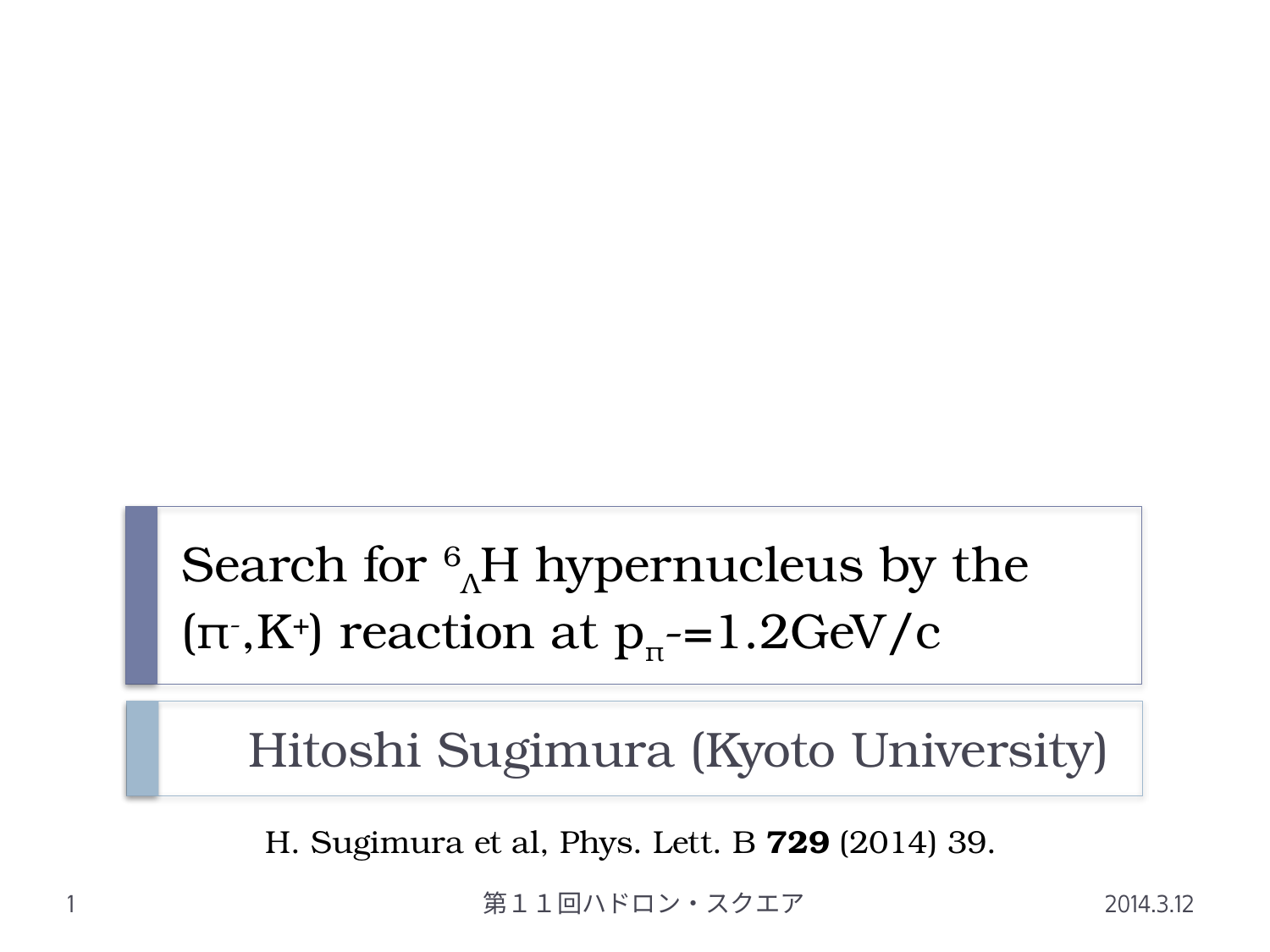

# Search for 6ΛH hypernucleus by the (π-,K+) reaction at pπ-=1.2GeV/c
Hitoshi Sugimura (Kyoto University)
H. Sugimura et al, Phys. Lett. B 729 (2014) 39.
1
第１１回ハドロン・スクエア
2014.3.12